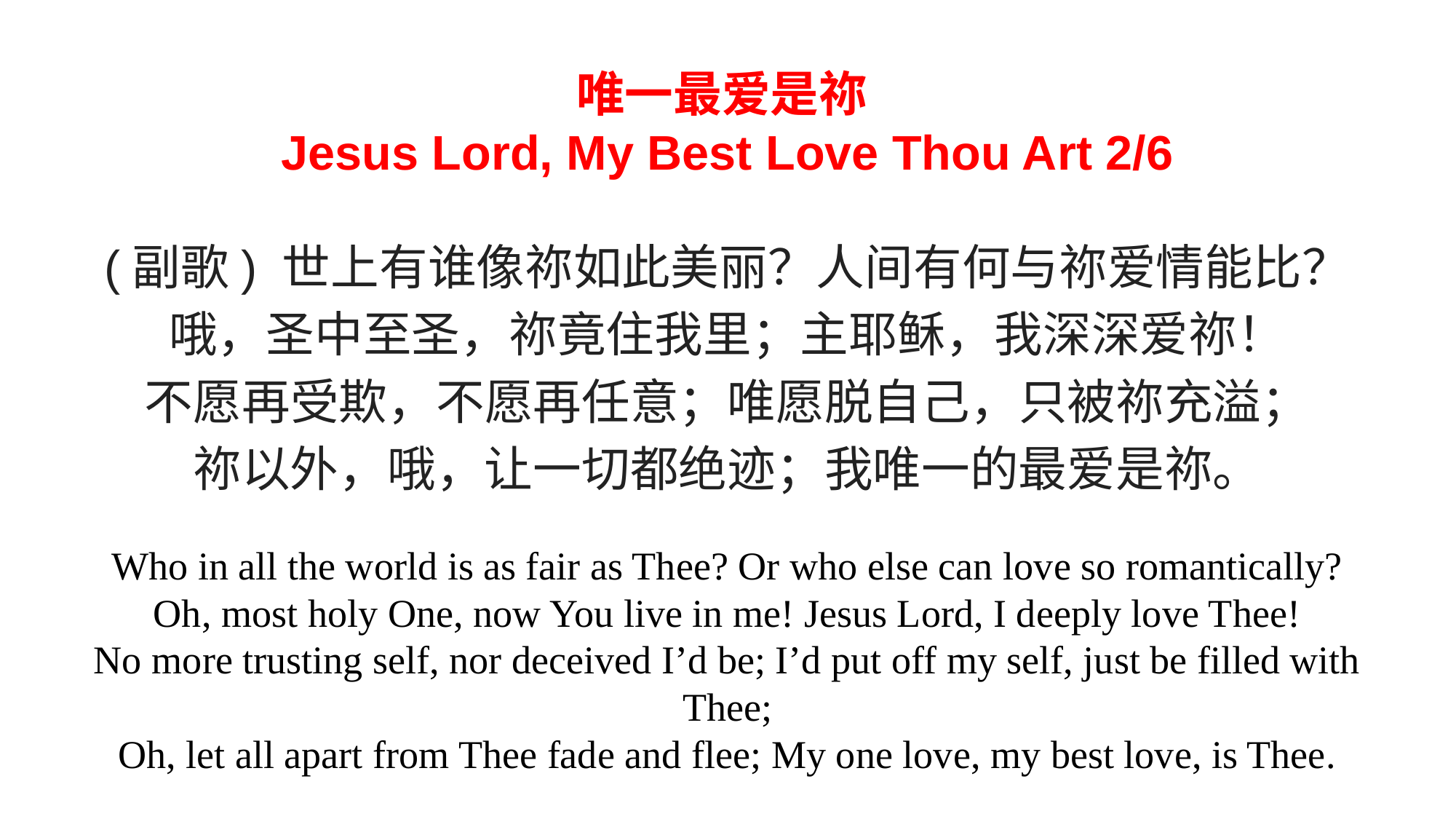

唯一最爱是祢
Jesus Lord, My Best Love Thou Art 2/6
(副歌) 世上有谁像祢如此美丽？人间有何与祢爱情能比？
哦，圣中至圣，祢竟住我里；主耶稣，我深深爱祢！
不愿再受欺，不愿再任意；唯愿脱自己，只被祢充溢；
祢以外，哦，让一切都绝迹；我唯一的最爱是祢。

Who in all the world is as fair as Thee? Or who else can love so romantically?
Oh, most holy One, now You live in me! Jesus Lord, I deeply love Thee!
No more trusting self, nor deceived I’d be; I’d put off my self, just be filled with Thee;
Oh, let all apart from Thee fade and flee; My one love, my best love, is Thee.